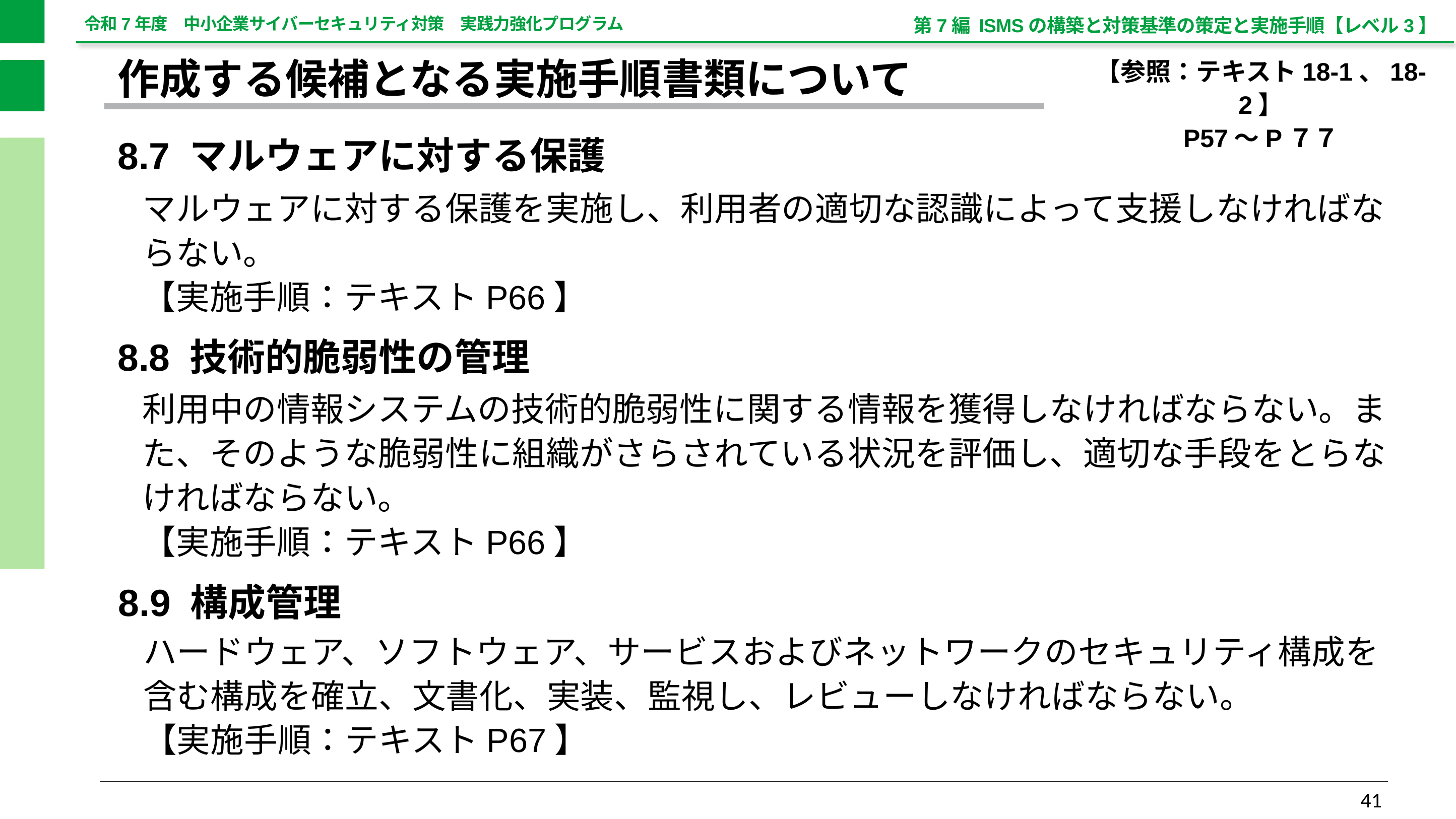

第7編 ISMSの構築と対策基準の策定と実施手順【レベル3】
【参照：テキスト18-1、18-2】
P57～P７７
作成する候補となる実施手順書類について
8.7 マルウェアに対する保護

マルウェアに対する保護を実施し、利用者の適切な認識によって支援しなければならない。
【実施手順：テキストP66】
8.8 技術的脆弱性の管理
利用中の情報システムの技術的脆弱性に関する情報を獲得しなければならない。また、そのような脆弱性に組織がさらされている状況を評価し、適切な手段をとらなければならない。
【実施手順：テキストP66】
8.9 構成管理
ハードウェア、ソフトウェア、サービスおよびネットワークのセキュリティ構成を含む構成を確立、文書化、実装、監視し、レビューしなければならない。
【実施手順：テキストP67】